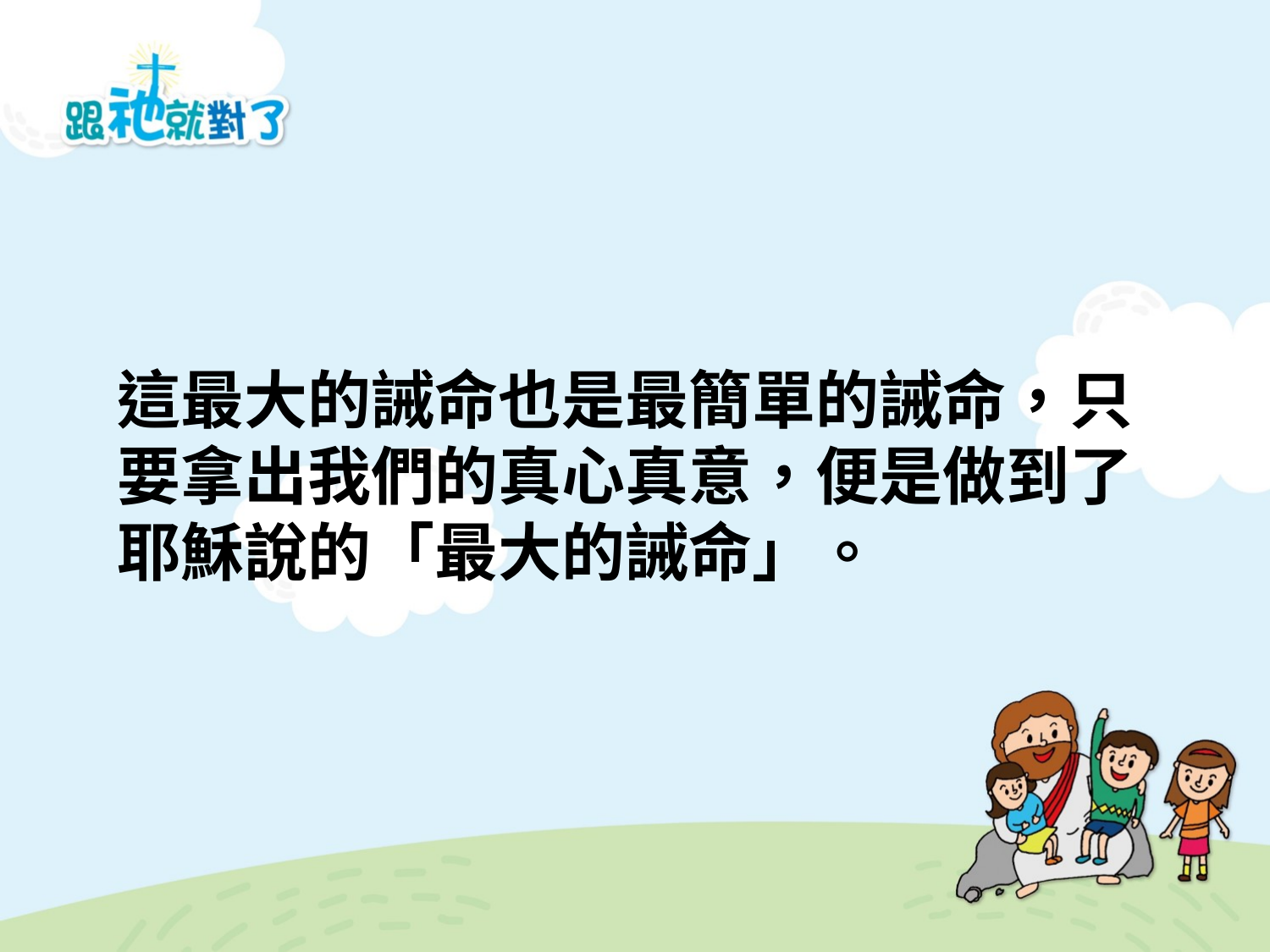

這最大的誡命也是最簡單的誡命，只要拿出我們的真心真意，便是做到了耶穌說的「最大的誡命」。